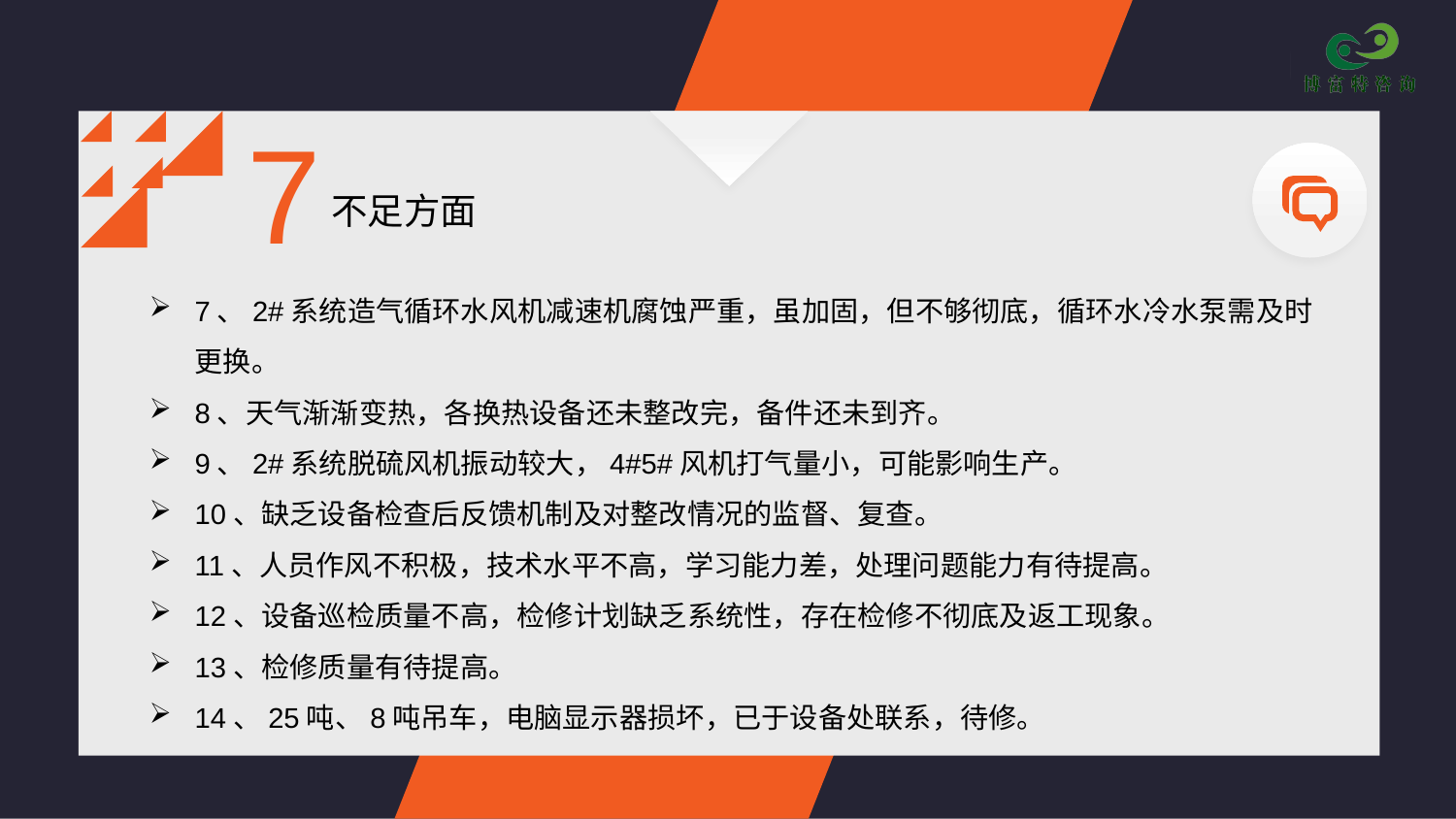

7

不足方面
7、2#系统造气循环水风机减速机腐蚀严重，虽加固，但不够彻底，循环水冷水泵需及时更换。
8、天气渐渐变热，各换热设备还未整改完，备件还未到齐。
9、2#系统脱硫风机振动较大，4#5#风机打气量小，可能影响生产。
10、缺乏设备检查后反馈机制及对整改情况的监督、复查。
11、人员作风不积极，技术水平不高，学习能力差，处理问题能力有待提高。
12、设备巡检质量不高，检修计划缺乏系统性，存在检修不彻底及返工现象。
13、检修质量有待提高。
14、25吨、8吨吊车，电脑显示器损坏，已于设备处联系，待修。